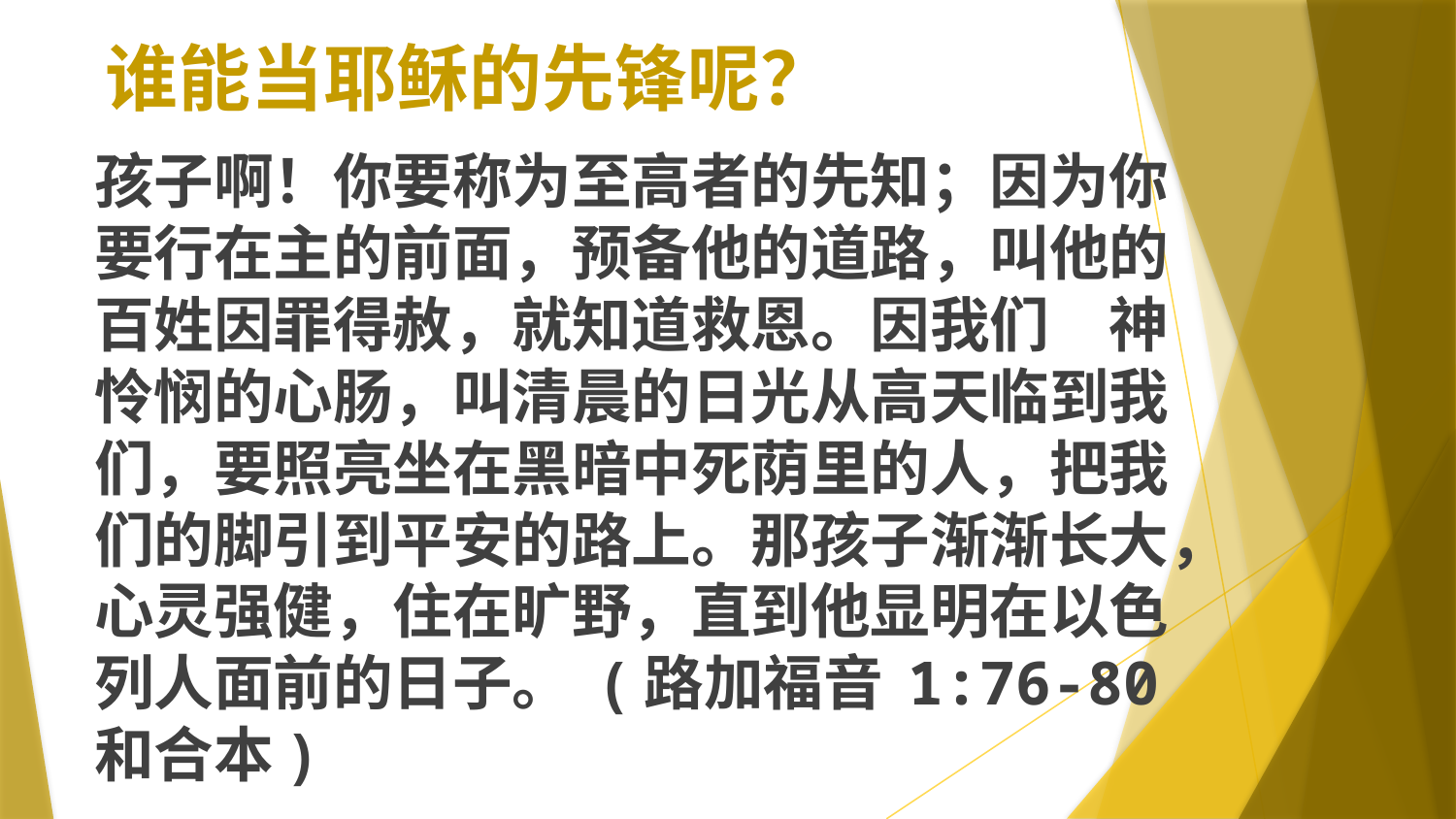

# 谁能当耶稣的先锋呢？
孩子啊！你要称为至高者的先知；因为你要行在主的前面，预备他的道路，叫他的百姓因罪得赦，就知道救恩。因我们　神怜悯的心肠，叫清晨的日光从高天临到我们，要照亮坐在黑暗中死荫里的人，把我们的脚引到平安的路上。那孩子渐渐长大，心灵强健，住在旷野，直到他显明在以色列人面前的日子。 (路加福音 1:76-80 和合本)